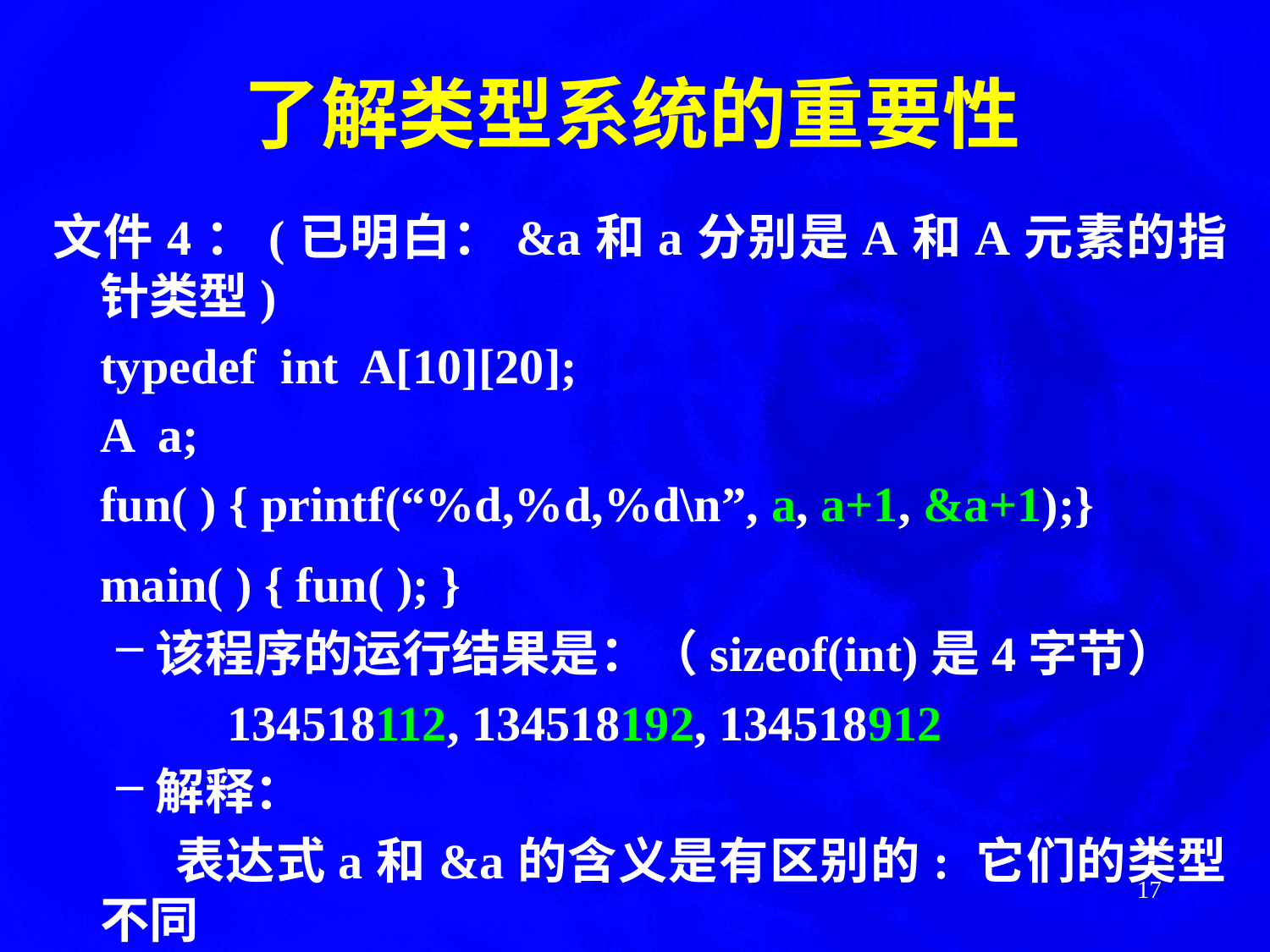

# 了解类型系统的重要性
文件4：(已明白：&a和a分别是A和A元素的指针类型)
	typedef  int  A[10][20];
	A  a;
	fun( ) { printf(“%d,%d,%d\n”, a, a+1, &a+1);}
	main( ) { fun( ); }
该程序的运行结果是：（sizeof(int)是4字节）
		134518112, 134518192, 134518912
解释：
	     表达式a和&a的含义是有区别的: 它们的类型不同
17